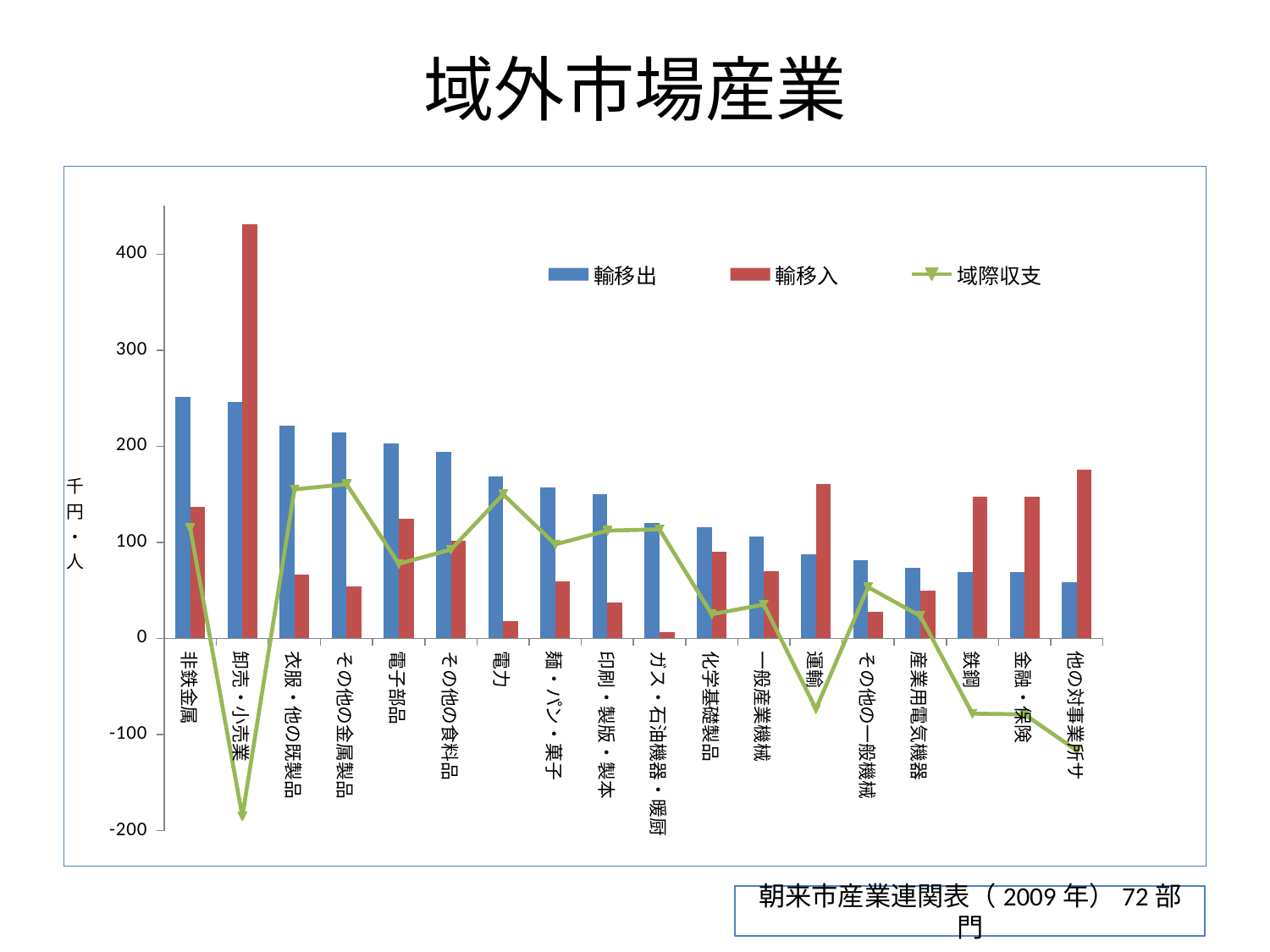

# 域外市場産業

### Chart

| Category | 輸移出 | 輸移入 | 域際収支 |
|---|---|---|---|
| 非鉄金属 | 251.53714877796062 | 136.69561772414215 | 114.8415310538185 |
| 卸売・小売業 | 246.4228682879259 | 431.45517157310906 | -185.03230328518316 |
| 衣服・他の既製品 | 221.30523557018347 | 66.11385384287195 | 155.19138172731152 |
| その他の金属製品 | 214.60535137441337 | 54.02023526543548 | 160.5851161089779 |
| 電子部品 | 202.7485219723289 | 125.04723593588103 | 77.70128603644785 |
| その他の食料品 | 194.3688669470348 | 101.85865788992503 | 92.51020905710976 |
| 電力 | 168.40494910708844 | 18.291887608947402 | 150.11306149814104 |
| 麺・パン・菓子 | 157.0893521058085 | 59.16316206497227 | 97.92619004083622 |
| 印刷・製版・製本 | 149.86773937953313 | 37.6278417748522 | 112.23989760468093 |
| ガス・石油機器・暖厨 | 119.96982995063084 | 6.430486987261535 | 113.5393429633693 |
| 化学基礎製品 | 115.60157249954288 | 90.35960260864265 | 25.241969890900226 |
| 一般産業機械 | 105.65612238678612 | 70.38428719449016 | 35.27183519229597 |
| 運輸 | 87.84421283598464 | 161.18059364905224 | -73.33638081306759 |
| その他の一般機械 | 81.39361248247698 | 28.00786249771439 | 53.385749984762604 |
| 産業用電気機器 | 73.39245444017797 | 49.964039739135735 | 23.42841470104224 |
| 鉄鋼 | 69.37648564637045 | 147.56933016395442 | -78.19284451758395 |
| 金融・保険 | 68.68745047845432 | 147.67995367830804 | -78.99250319985372 |
| 他の対事業所サ | 58.690802706162 | 175.33034680319375 | -116.63954409703175 |
朝来市産業連関表（2009年）72部門